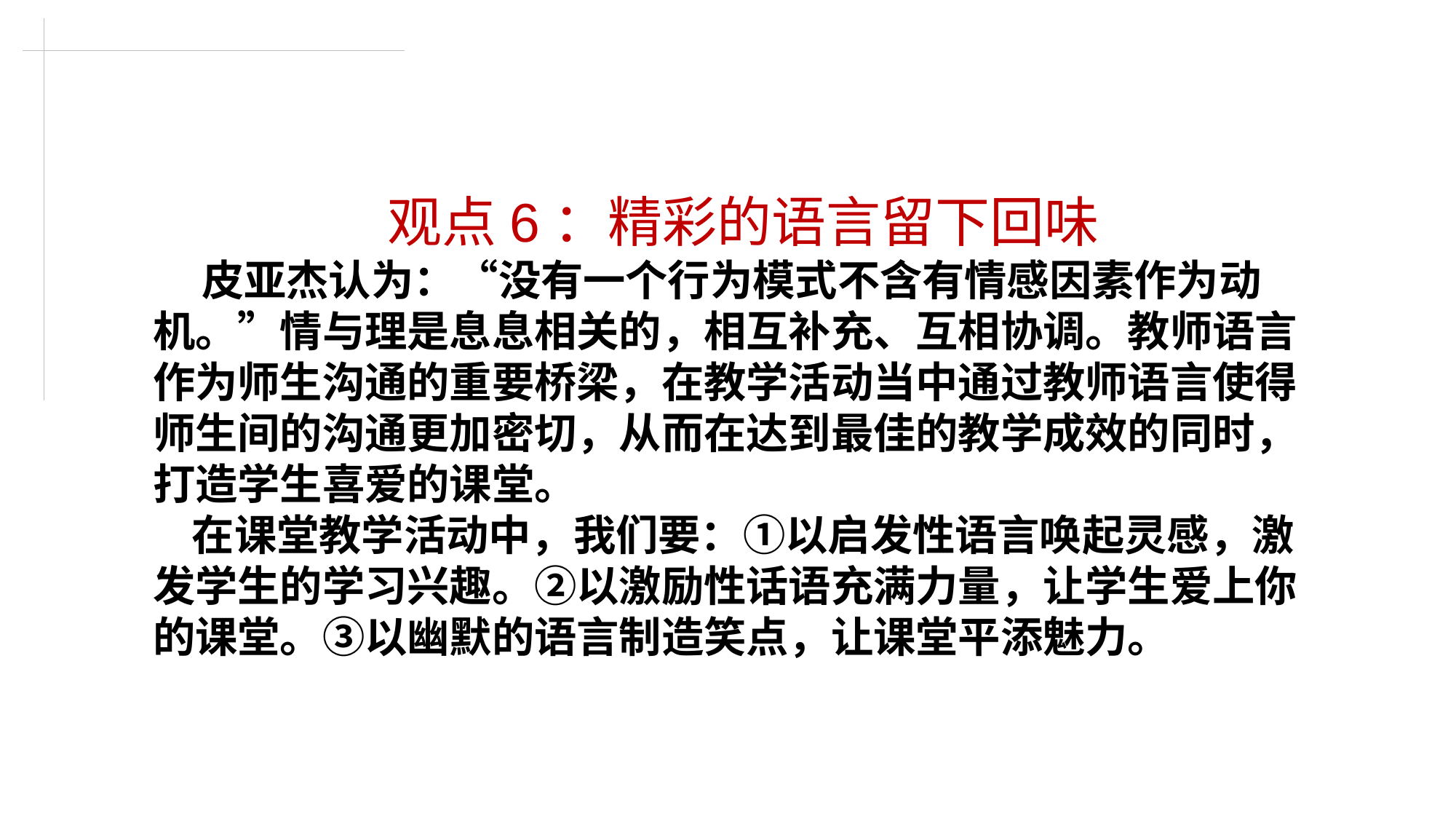

观点6：精彩的语言留下回味
    皮亚杰认为：“没有一个行为模式不含有情感因素作为动机。”情与理是息息相关的，相互补充、互相协调。教师语言作为师生沟通的重要桥梁，在教学活动当中通过教师语言使得师生间的沟通更加密切，从而在达到最佳的教学成效的同时，打造学生喜爱的课堂。
   在课堂教学活动中，我们要：①以启发性语言唤起灵感，激发学生的学习兴趣。②以激励性话语充满力量，让学生爱上你的课堂。③以幽默的语言制造笑点，让课堂平添魅力。